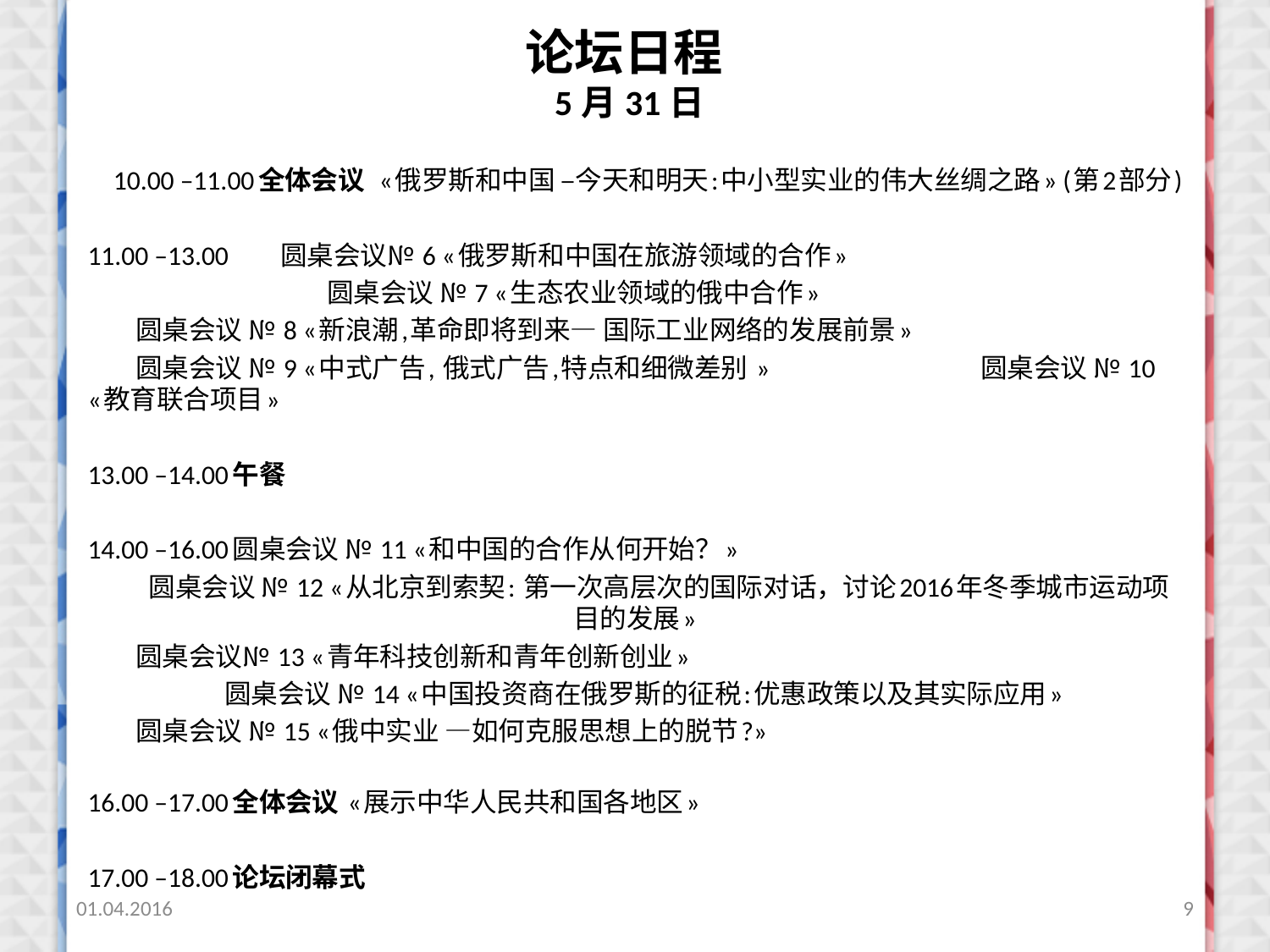

# 论坛日程 5月31日

10.00 –11.00	全体会议  «俄罗斯和中国 –今天和明天:中小型实业的伟大丝绸之路» (第2部分)

11.00 –13.00 	圆桌会议№ 6 «俄罗斯和中国在旅游领域的合作»
                                        圆桌会议 № 7 «生态农业领域的俄中合作»
		圆桌会议 № 8 «新浪潮,革命即将到来— 国际工业网络的发展前景»
		圆桌会议 № 9 «中式广告, 俄式广告,特点和细微差别 » 		                    圆桌会议 № 10 «教育联合项目»

13.00 –14.00	午餐

14.00 –16.00	圆桌会议 № 11 «和中国的合作从何开始？»
		圆桌会议 № 12 «从北京到索契: 第一次高层次的国际对话，讨论2016年冬季城市运动项目的发展»
		圆桌会议№ 13 «青年科技创新和青年创新创业»
		圆桌会议 № 14 «中国投资商在俄罗斯的征税:优惠政策以及其实际应用»
		圆桌会议 № 15 «俄中实业 —如何克服思想上的脱节?»

16.00 –17.00	全体会议 «展示中华人民共和国各地区»

17.00 –18.00	论坛闭幕式

01.04.2016
9